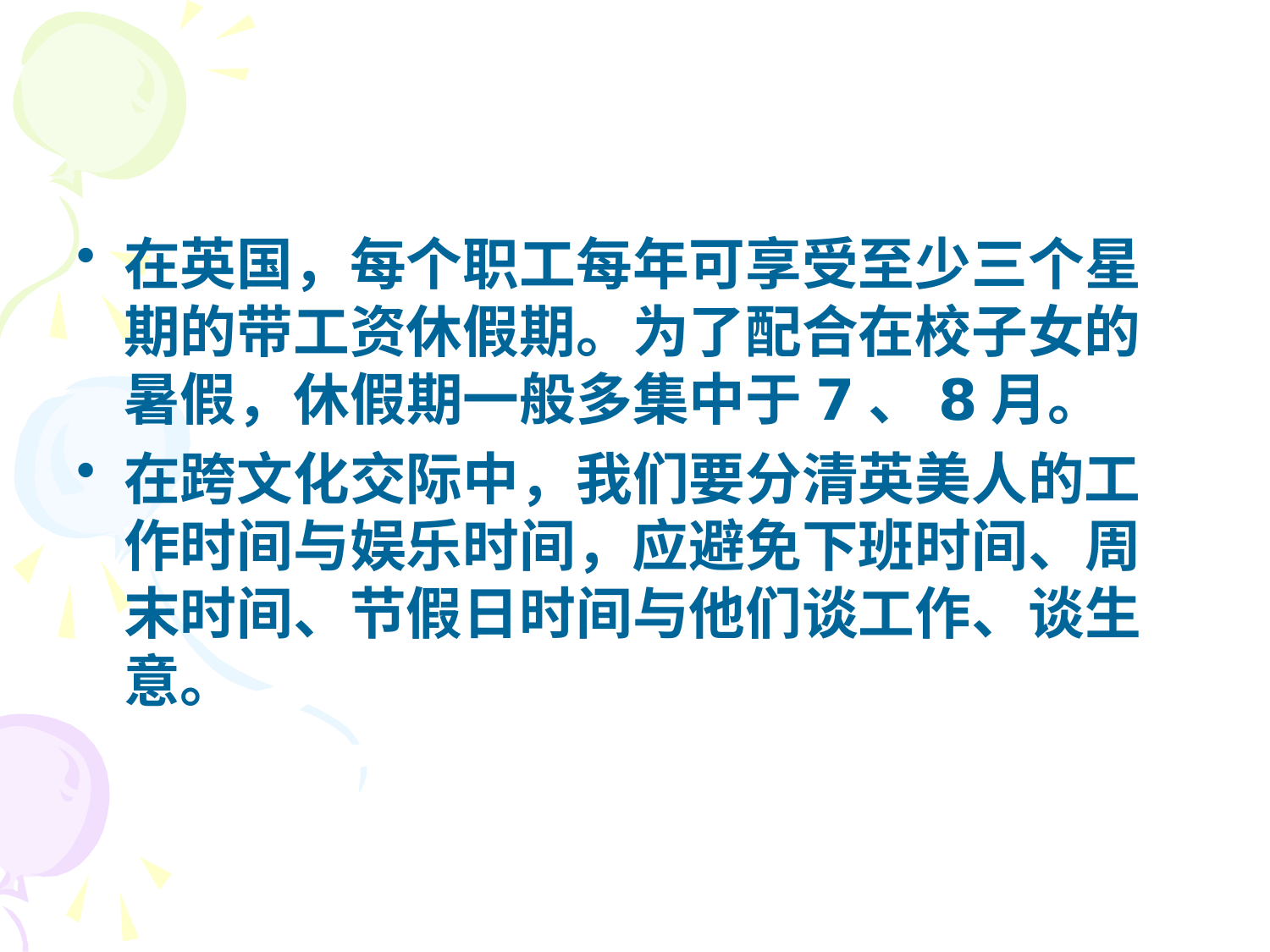

#
在英国，每个职工每年可享受至少三个星期的带工资休假期。为了配合在校子女的暑假，休假期一般多集中于7、8月。
在跨文化交际中，我们要分清英美人的工作时间与娱乐时间，应避免下班时间、周末时间、节假日时间与他们谈工作、谈生意。